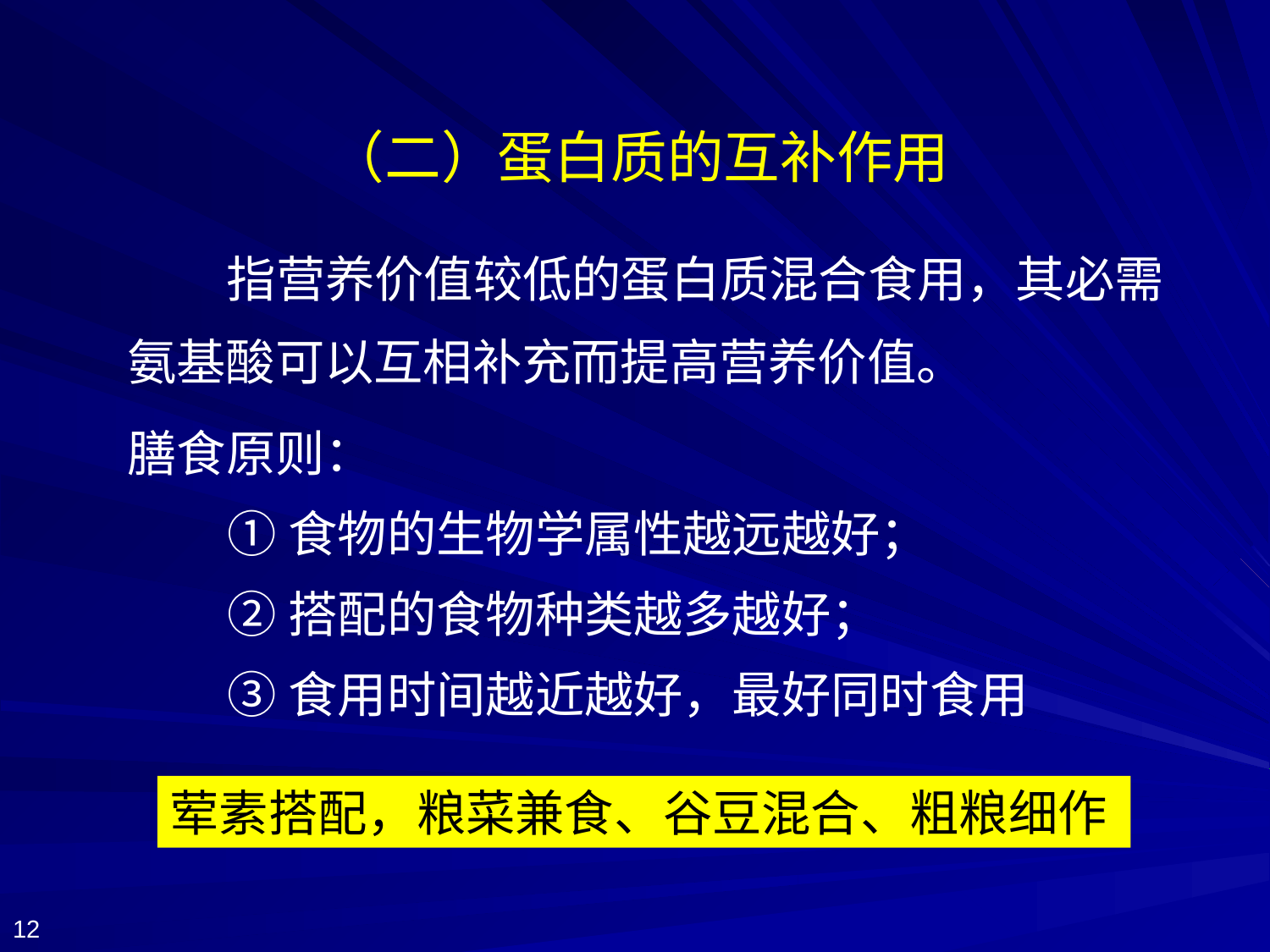

（二）蛋白质的互补作用
指营养价值较低的蛋白质混合食用，其必需氨基酸可以互相补充而提高营养价值。
膳食原则：
①食物的生物学属性越远越好；
②搭配的食物种类越多越好；
③食用时间越近越好，最好同时食用
荤素搭配，粮菜兼食、谷豆混合、粗粮细作
12